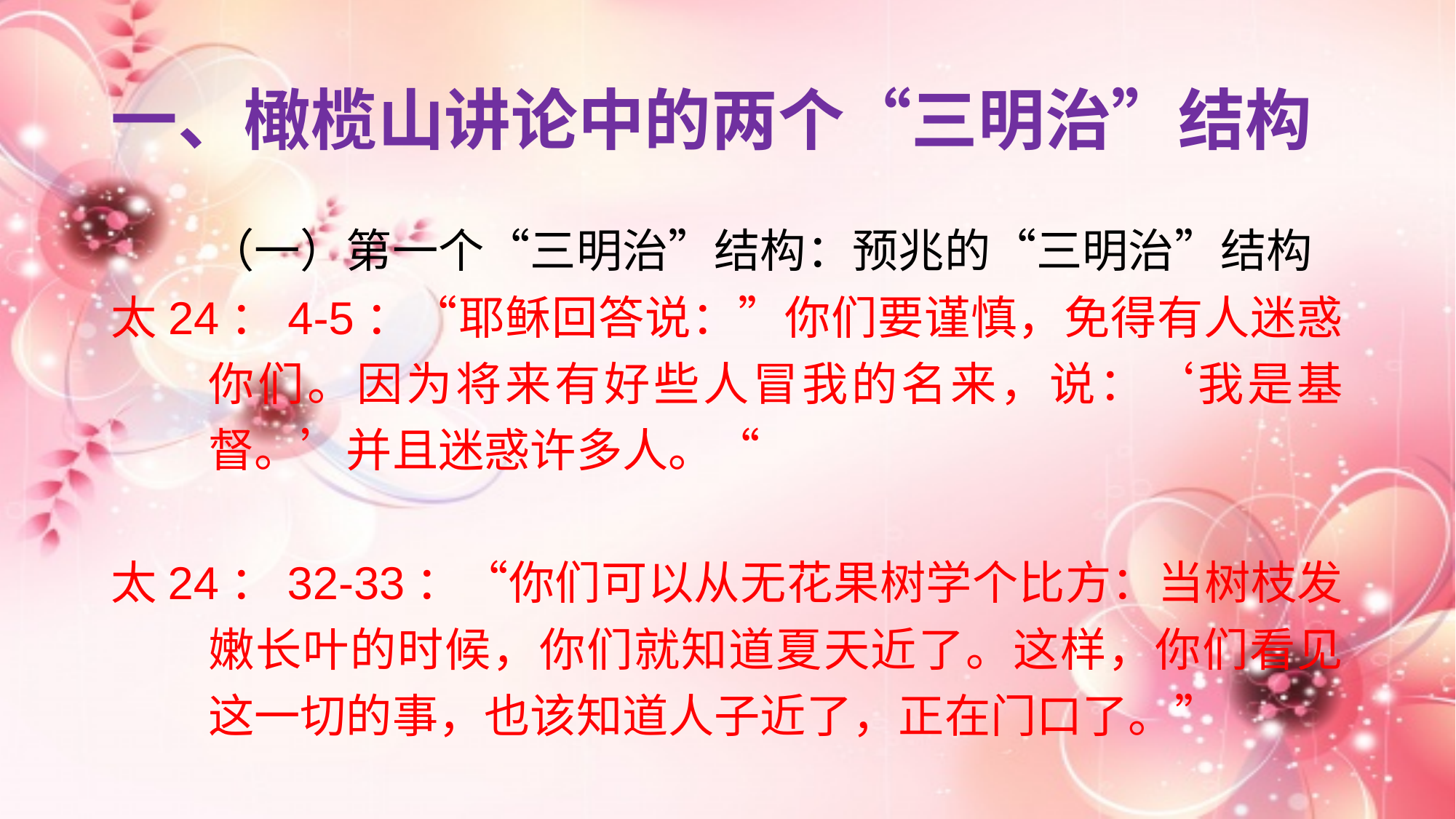

# 一、橄榄山讲论中的两个“三明治”结构
	（一）第一个“三明治”结构：预兆的“三明治”结构
太24：4-5：“耶稣回答说：”你们要谨慎，免得有人迷惑你们。因为将来有好些人冒我的名来，说：‘我是基督。’并且迷惑许多人。“

太24：32-33：“你们可以从无花果树学个比方：当树枝发嫩长叶的时候，你们就知道夏天近了。这样，你们看见这一切的事，也该知道人子近了，正在门口了。”